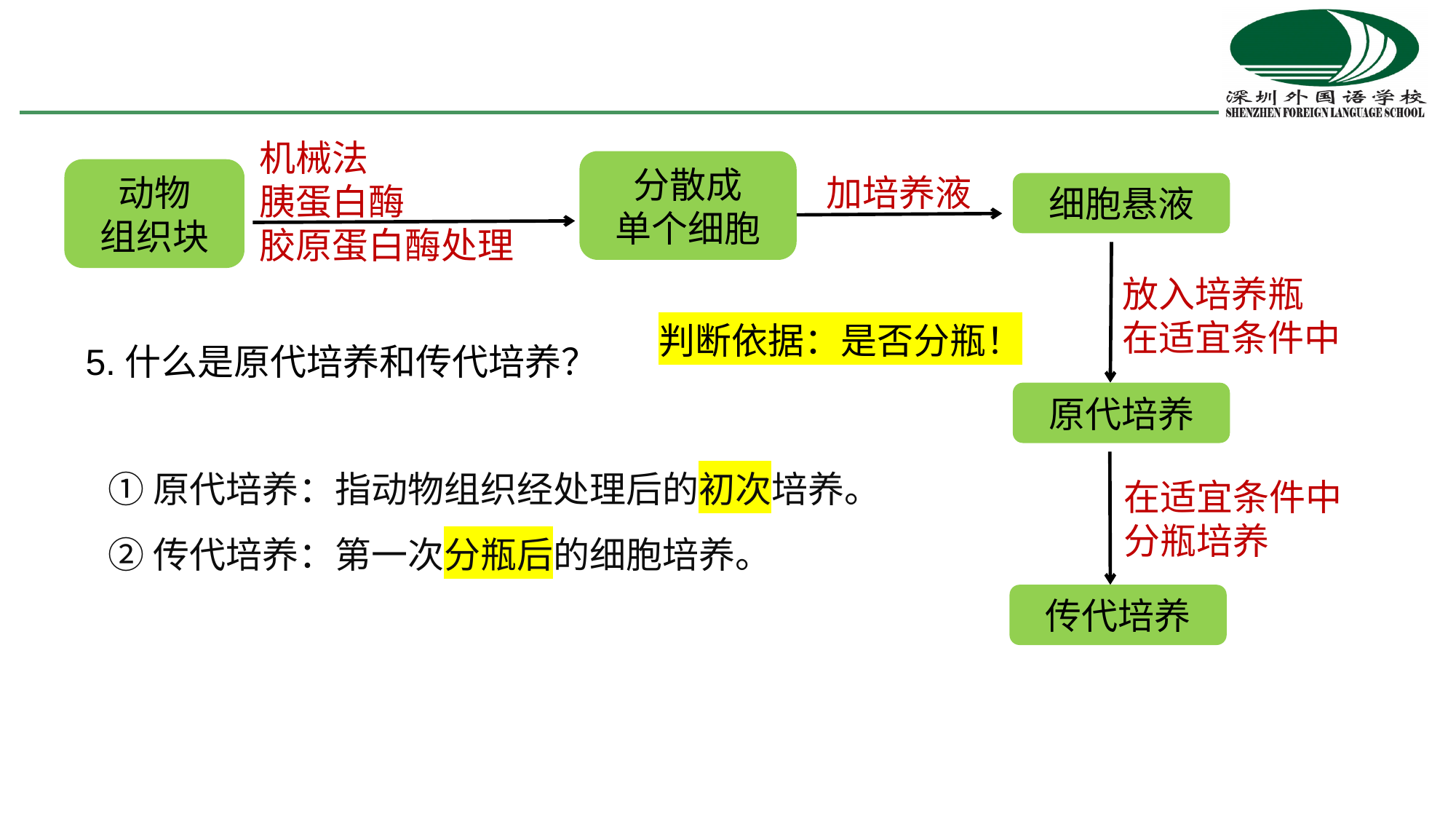

机械法
胰蛋白酶
胶原蛋白酶处理
分散成
单个细胞
动物
组织块
加培养液
细胞悬液
放入培养瓶
在适宜条件中
判断依据：是否分瓶！
5.什么是原代培养和传代培养？
原代培养
①原代培养：指动物组织经处理后的初次培养。
②传代培养：第一次分瓶后的细胞培养。
在适宜条件中
分瓶培养
传代培养